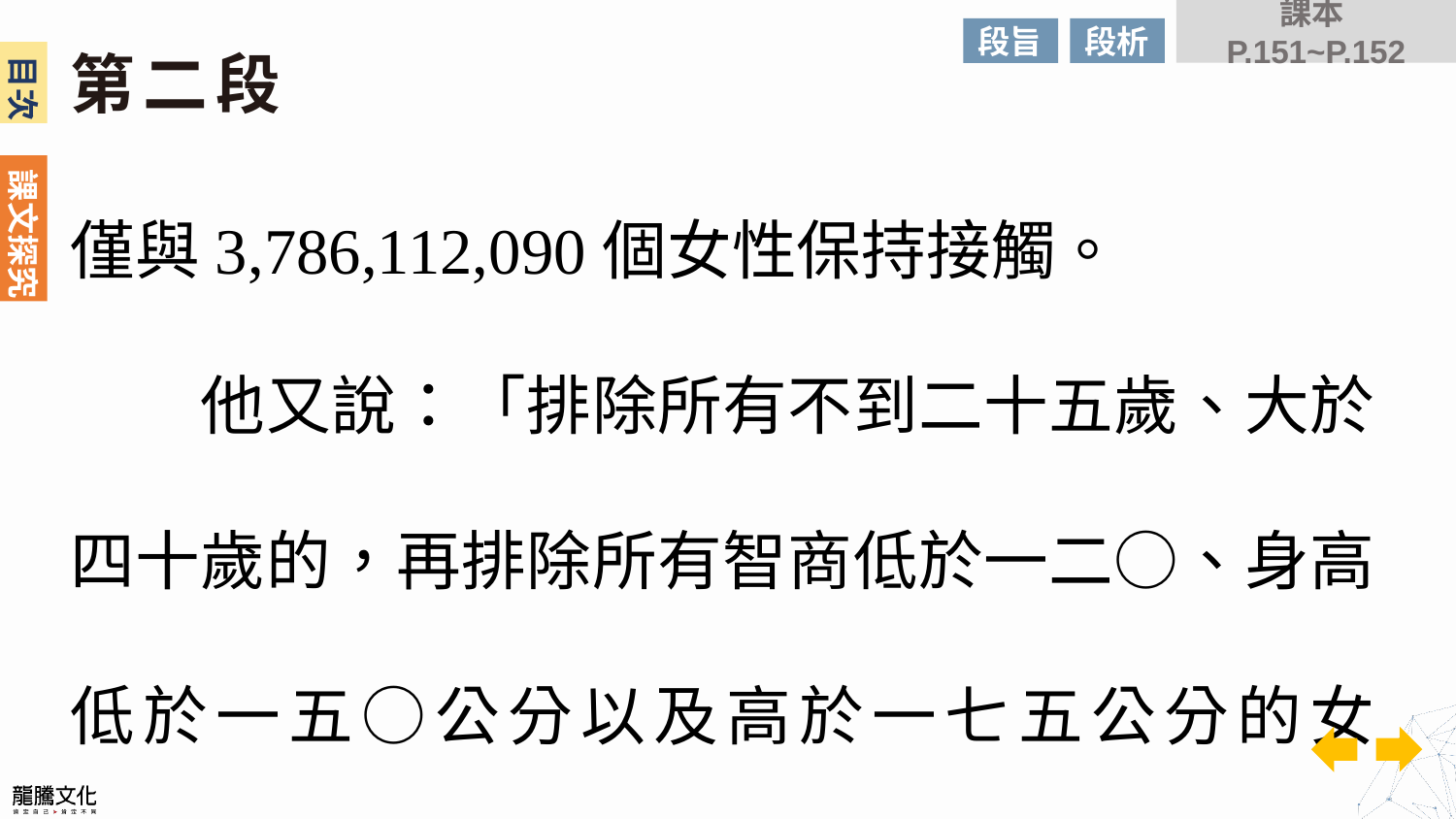

課本P.151~P.152
段旨
段析
第二段
僅與3,786,112,090個女性保持接觸。
　　他又說：「排除所有不到二十五歲、大於四十歲的，再排除所有智商低於一二○、身高低於一五○公分以及高於一七五公分的女性。」